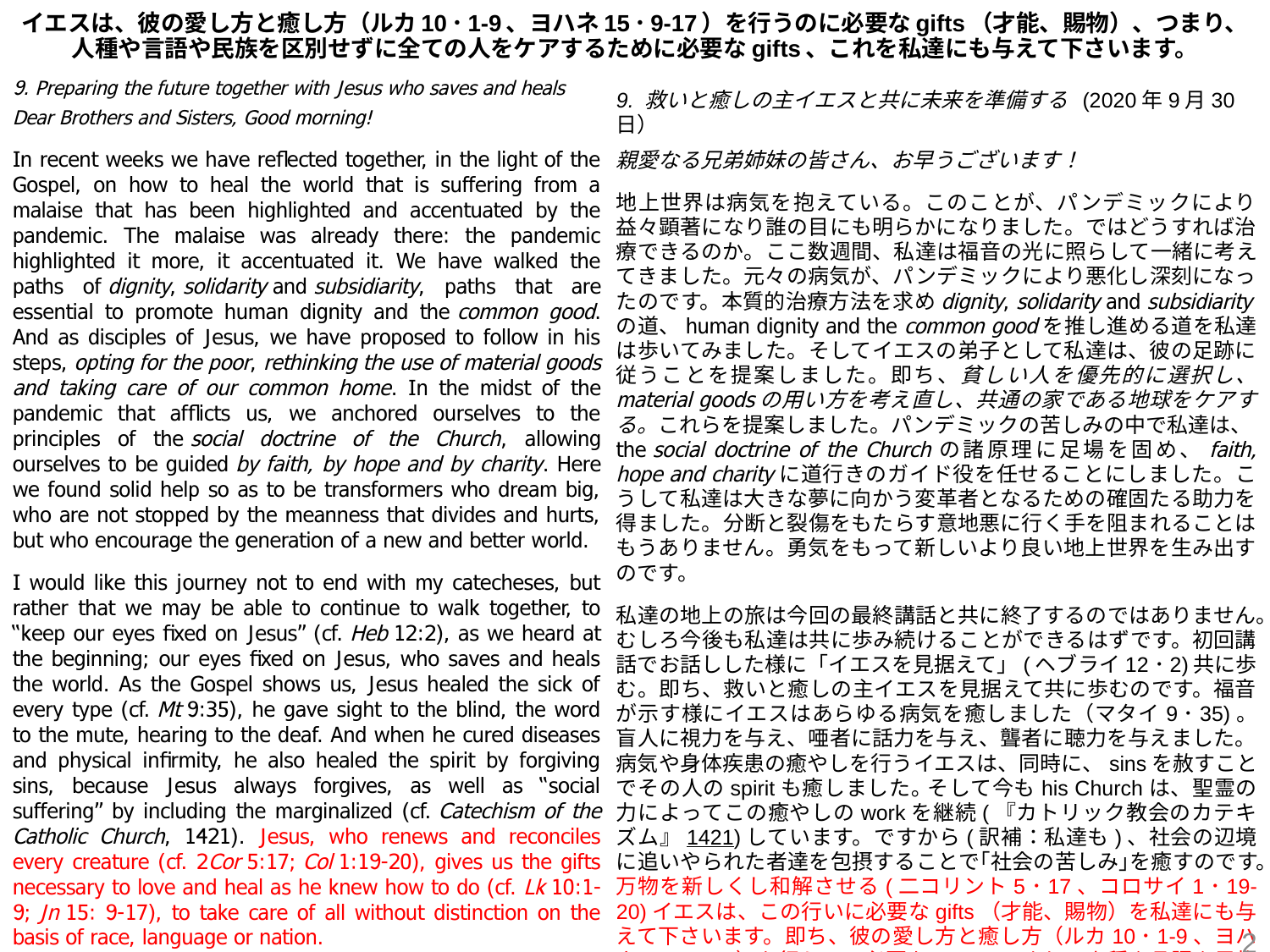

# イエスは、彼の愛し方と癒し方（ルカ10･1-9、ヨハネ15･9-17）を行うのに必要なgifts（才能、賜物）、つまり、 人種や言語や民族を区別せずに全ての人をケアするために必要なgifts、これを私達にも与えて下さいます。
9. Preparing the future together with Jesus who saves and heals
Dear Brothers and Sisters, Good morning!
In recent weeks we have reflected together, in the light of the Gospel, on how to heal the world that is suffering from a malaise that has been highlighted and accentuated by the pandemic. The malaise was already there: the pandemic highlighted it more, it accentuated it. We have walked the paths of dignity, solidarity and subsidiarity, paths that are essential to promote human dignity and the common good. And as disciples of Jesus, we have proposed to follow in his steps, opting for the poor, rethinking the use of material goods and taking care of our common home. In the midst of the pandemic that afflicts us, we anchored ourselves to the principles of the social doctrine of the Church, allowing ourselves to be guided by faith, by hope and by charity. Here we found solid help so as to be transformers who dream big, who are not stopped by the meanness that divides and hurts, but who encourage the generation of a new and better world.
I would like this journey not to end with my catecheses, but rather that we may be able to continue to walk together, to “keep our eyes fixed on Jesus” (cf. Heb 12:2), as we heard at the beginning; our eyes fixed on Jesus, who saves and heals the world. As the Gospel shows us, Jesus healed the sick of every type (cf. Mt 9:35), he gave sight to the blind, the word to the mute, hearing to the deaf. And when he cured diseases and physical infirmity, he also healed the spirit by forgiving sins, because Jesus always forgives, as well as “social suffering” by including the marginalized (cf. Catechism of the Catholic Church, 1421). Jesus, who renews and reconciles every creature (cf. 2Cor 5:17; Col 1:19-20), gives us the gifts necessary to love and heal as he knew how to do (cf. Lk 10:1-9; Jn 15: 9-17), to take care of all without distinction on the basis of race, language or nation.

9. 救いと癒しの主イエスと共に未来を準備する  (2020年9月30日）
親愛なる兄弟姉妹の皆さん、お早うございます！
地上世界は病気を抱えている。このことが、パンデミックにより益々顕著になり誰の目にも明らかになりました。ではどうすれば治療できるのか。ここ数週間、私達は福音の光に照らして一緒に考えてきました。元々の病気が、パンデミックにより悪化し深刻になったのです。本質的治療方法を求めdignity, solidarity and subsidiarityの道、human dignity and the common goodを推し進める道を私達は歩いてみました。そしてイエスの弟子として私達は、彼の足跡に従うことを提案しました。即ち、貧しい人を優先的に選択し、 material goodsの用い方を考え直し、共通の家である地球をケアする。これらを提案しました。パンデミックの苦しみの中で私達は、the social doctrine of the Churchの諸原理に足場を固め、faith, hope and charityに道行きのガイド役を任せることにしました。こうして私達は大きな夢に向かう変革者となるための確固たる助力を得ました。分断と裂傷をもたらす意地悪に行く手を阻まれることはもうありません。勇気をもって新しいより良い地上世界を生み出すのです。
私達の地上の旅は今回の最終講話と共に終了するのではありません。むしろ今後も私達は共に歩み続けることができるはずです。初回講話でお話しした様に「イエスを見据えて」(ヘブライ12･2)共に歩む。即ち、救いと癒しの主イエスを見据えて共に歩むのです。福音が示す様にイエスはあらゆる病気を癒しました（マタイ9･35)。盲人に視力を与え、唖者に話力を与え、聾者に聴力を与えました。病気や身体疾患の癒やしを行うイエスは、同時に、sinsを赦すことでその人のspiritも癒しました｡ そして今もhis Churchは、聖霊の力によってこの癒やしのworkを継続(『カトリック教会のカテキズム』1421)しています。ですから(訳補：私達も)、社会の辺境に追いやられた者達を包摂することで｢社会の苦しみ｣を癒すのです。万物を新しくし和解させる(二コリント5･17、コロサイ1･19-20)イエスは、この行いに必要なgifts（才能、賜物）を私達にも与えて下さいます。即ち、彼の愛し方と癒し方（ルカ10･1-9、ヨハネ15･9-17）を行うのに必要なgifts、つまり、人種や言語や民族を区別せずに全ての人をケアするために必要なgiftsを、イエスは私達に与えて下さいます。
2